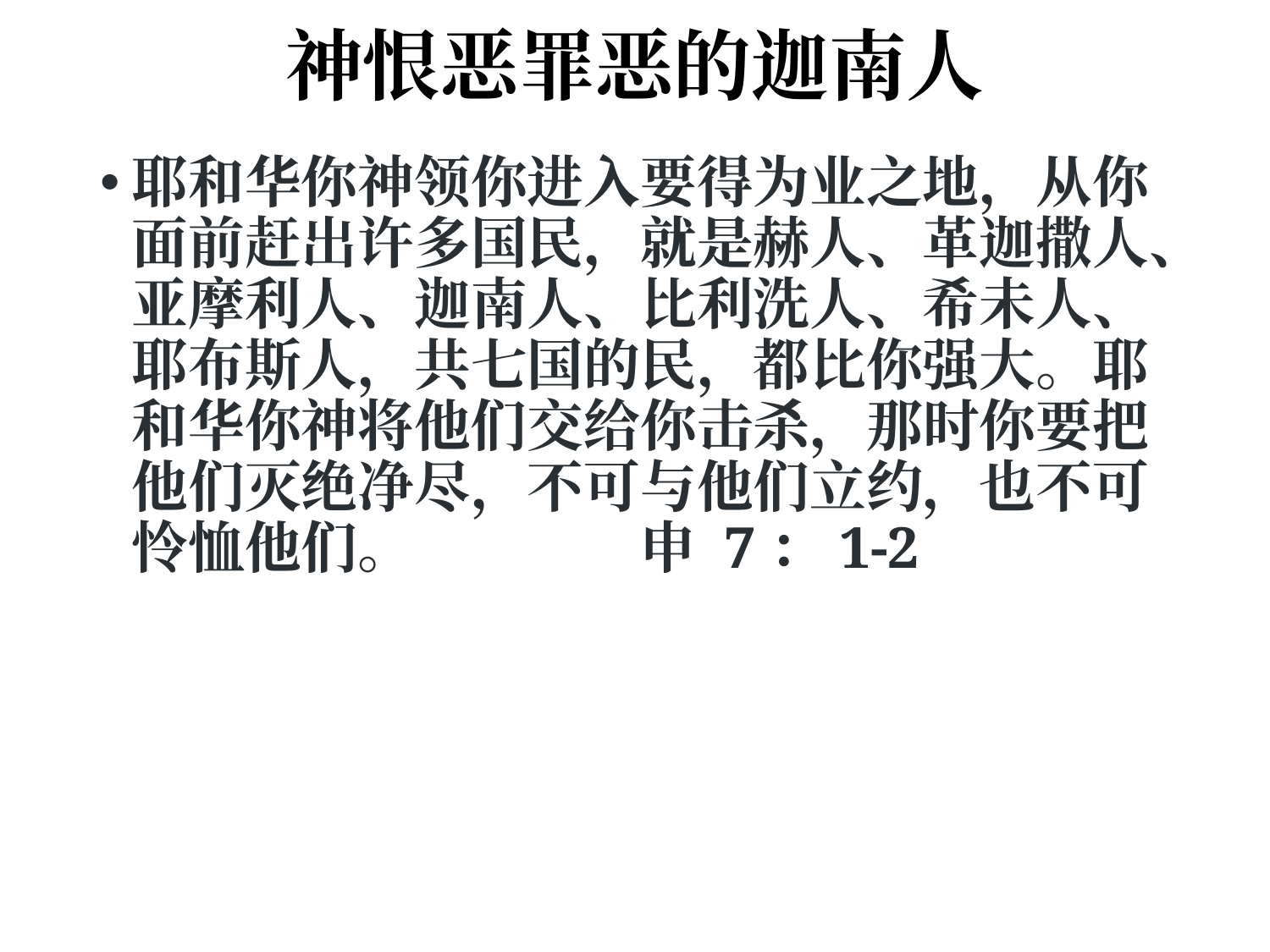

# 神恨恶罪恶的迦南人
耶和华你神领你进入要得为业之地，从你面前赶出许多国民，就是赫人、革迦撒人、亚摩利人、迦南人、比利洗人、希未人、耶布斯人，共七国的民，都比你强大。耶和华你神将他们交给你击杀，那时你要把他们灭绝净尽，不可与他们立约，也不可怜恤他们。 		申 7：1-2